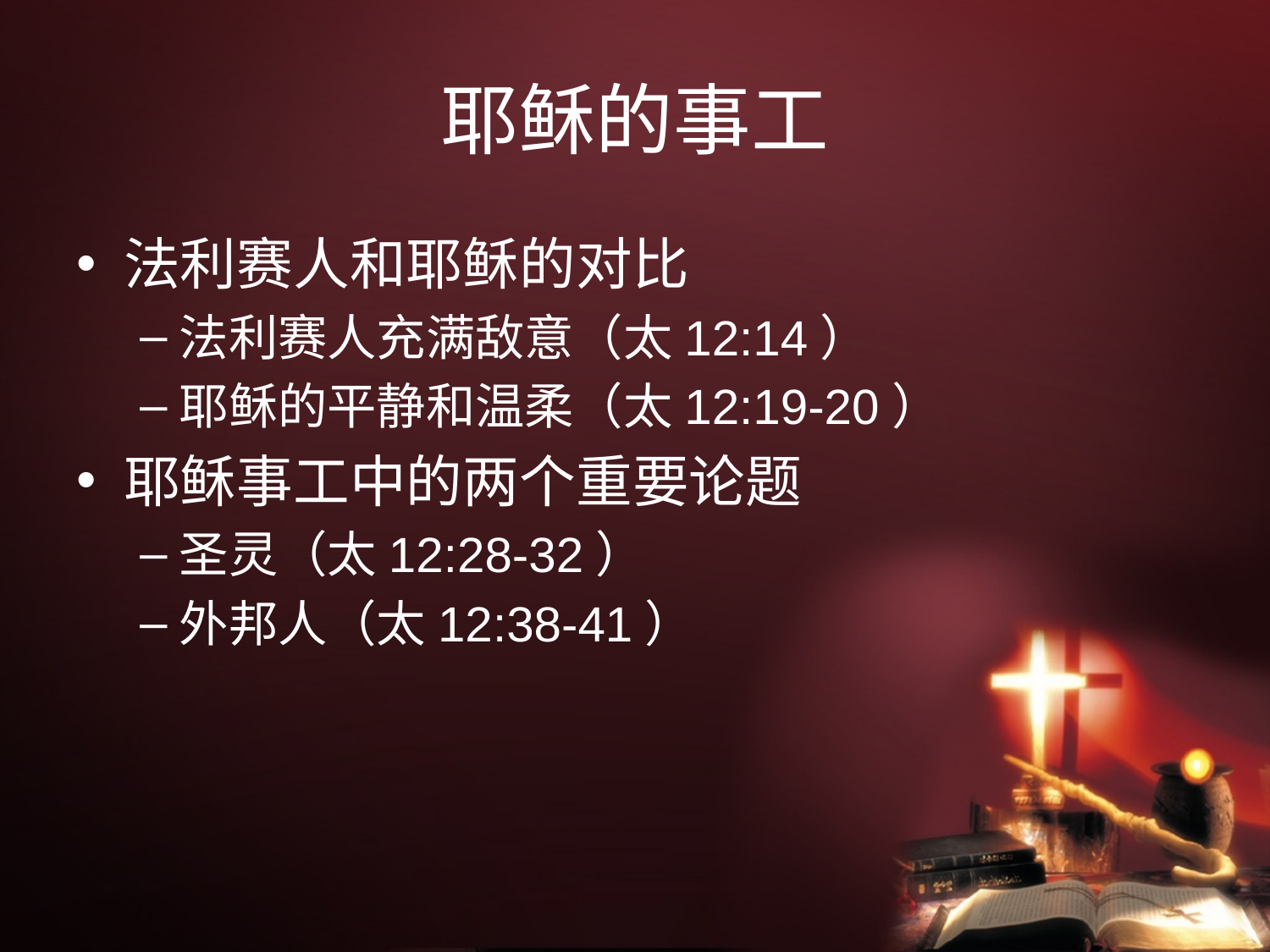

# 耶稣的事工
法利赛人和耶稣的对比
法利赛人充满敌意（太12:14）
耶稣的平静和温柔（太12:19-20）
耶稣事工中的两个重要论题
圣灵（太12:28-32）
外邦人（太12:38-41）